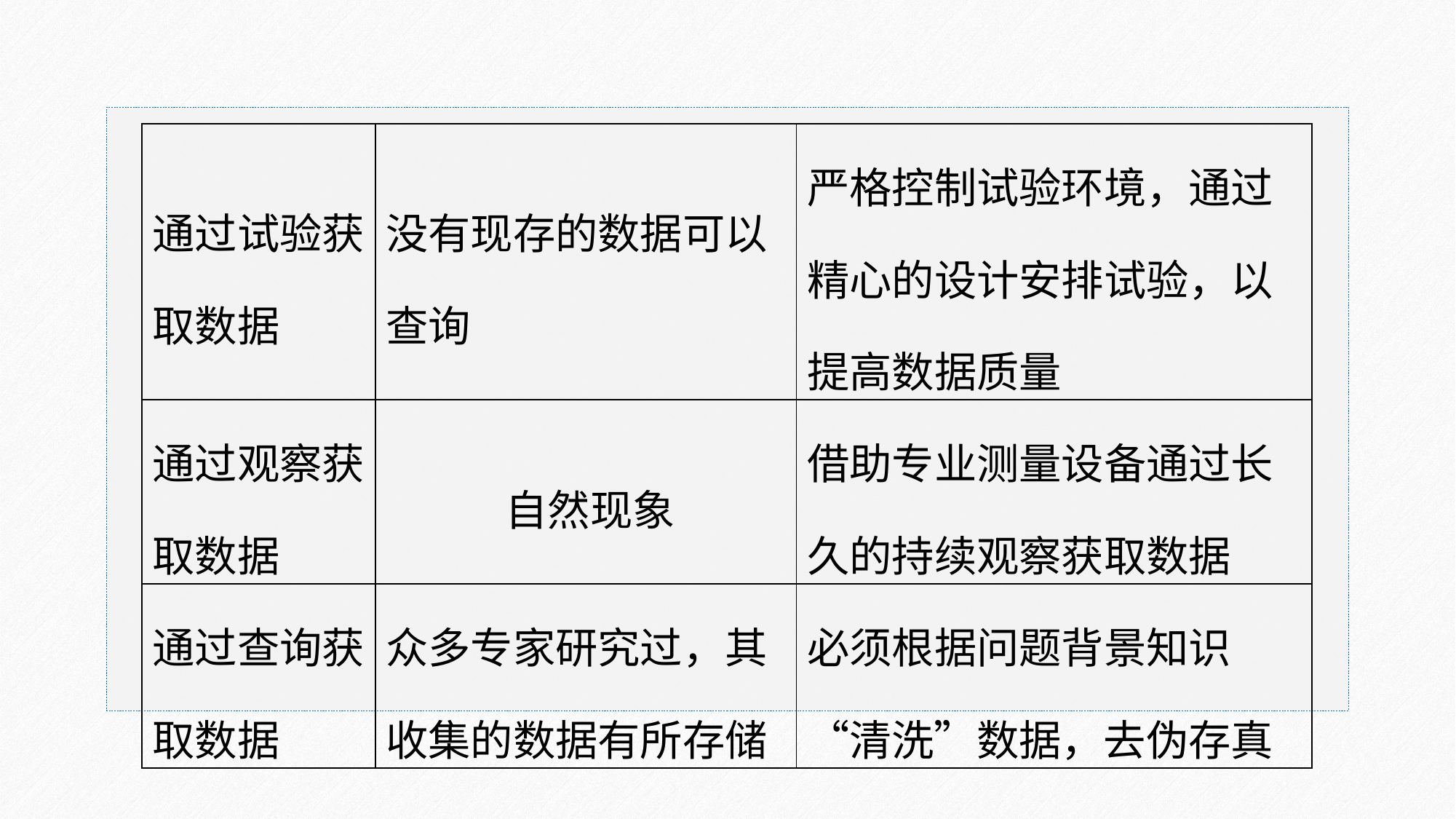

| 通过试验获取数据 | 没有现存的数据可以查询 | 严格控制试验环境，通过精心的设计安排试验，以提高数据质量 |
| --- | --- | --- |
| 通过观察获取数据 | 自然现象 | 借助专业测量设备通过长久的持续观察获取数据 |
| 通过查询获取数据 | 众多专家研究过，其收集的数据有所存储 | 必须根据问题背景知识“清洗”数据，去伪存真 |